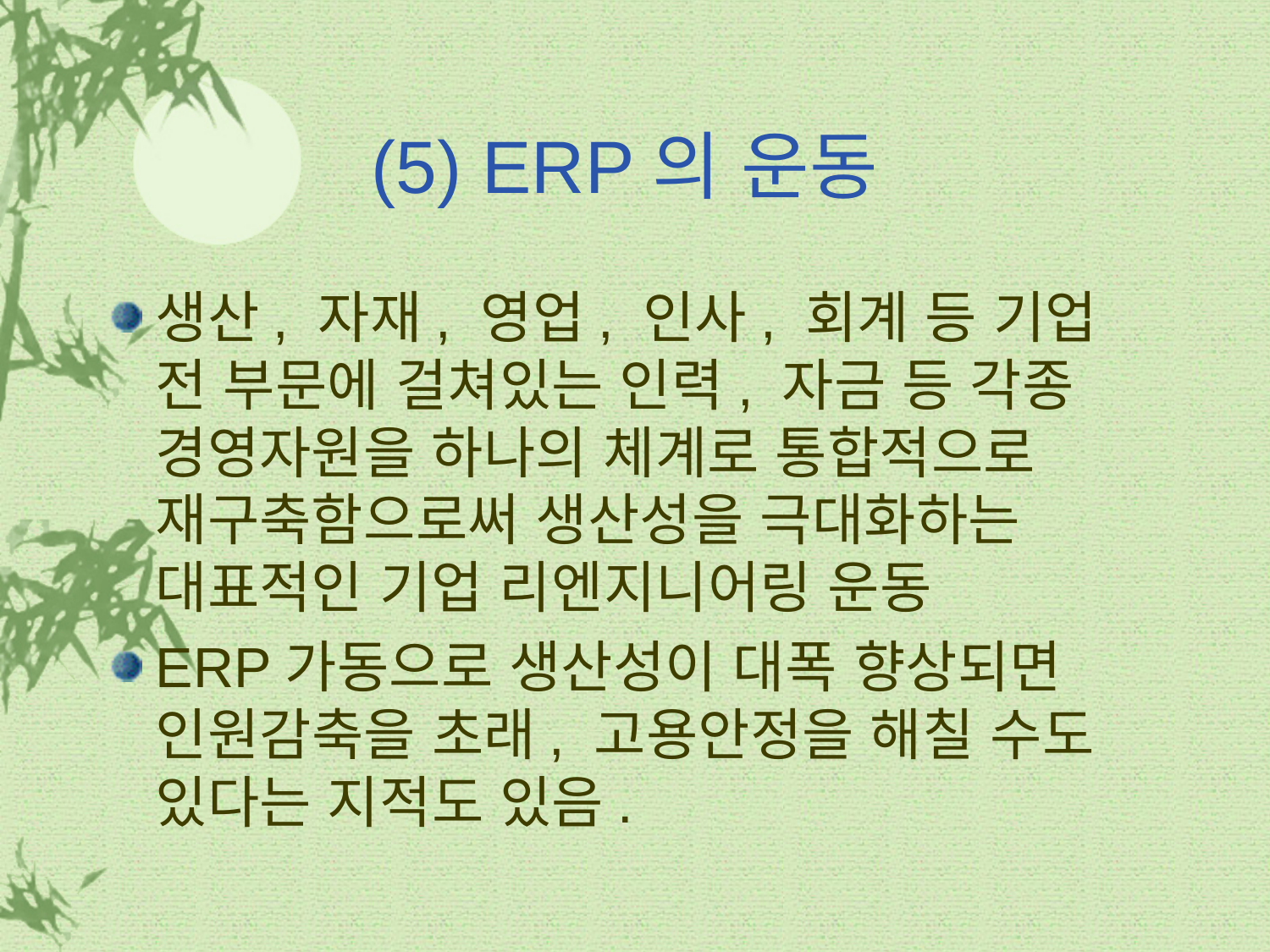

# (5) ERP의 운동
생산, 자재, 영업, 인사, 회계 등 기업 전 부문에 걸쳐있는 인력, 자금 등 각종 경영자원을 하나의 체계로 통합적으로 재구축함으로써 생산성을 극대화하는 대표적인 기업 리엔지니어링 운동
ERP가동으로 생산성이 대폭 향상되면 인원감축을 초래, 고용안정을 해칠 수도 있다는 지적도 있음.